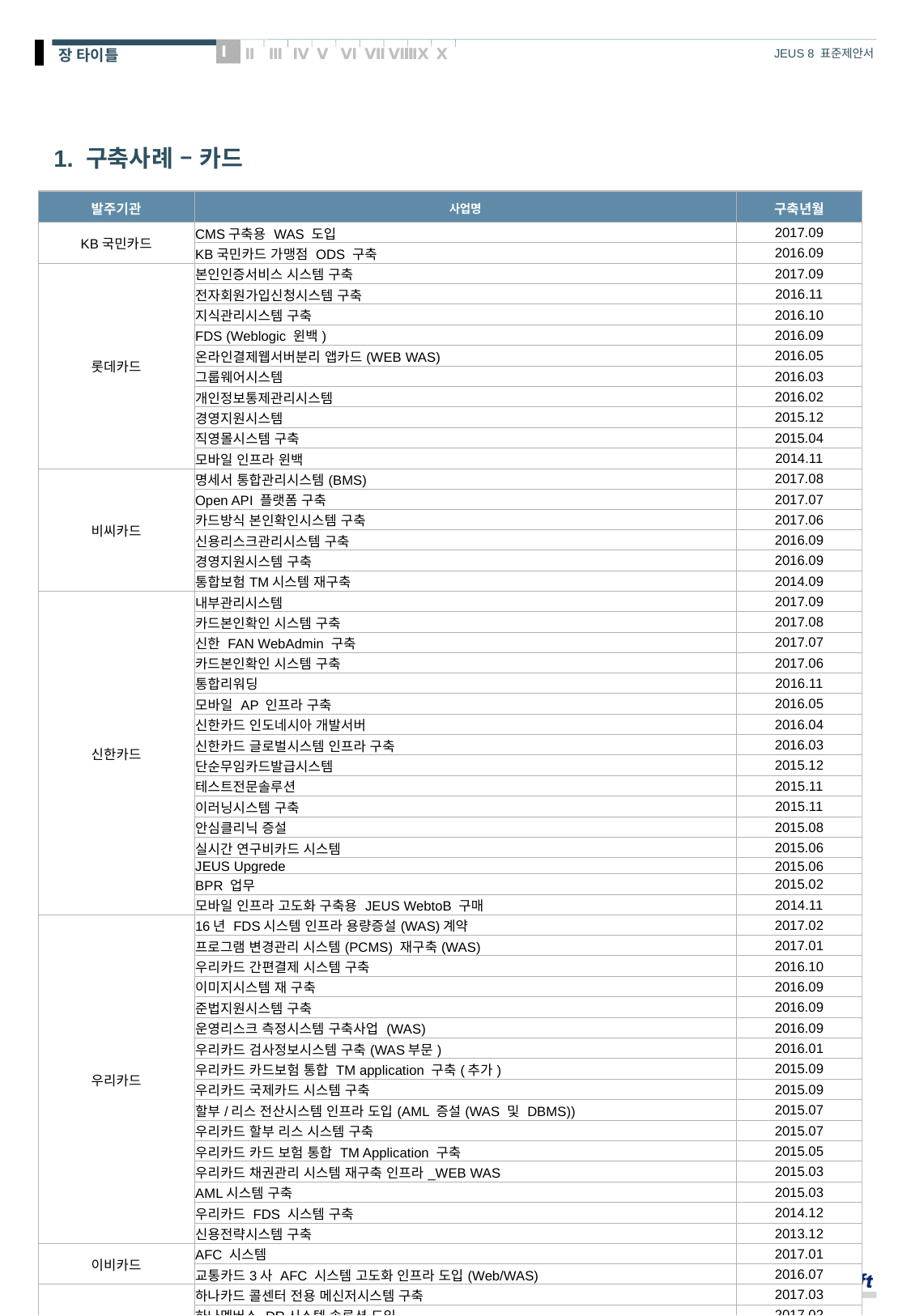

# 1. 구축사례 – 카드
| 발주기관 | 사업명 | 구축년월 |
| --- | --- | --- |
| KB국민카드 | CMS구축용 WAS 도입 | 2017.09 |
|  | KB국민카드 가맹점 ODS 구축 | 2016.09 |
| 롯데카드 | 본인인증서비스 시스템 구축 | 2017.09 |
|  | 전자회원가입신청시스템 구축 | 2016.11 |
|  | 지식관리시스템 구축 | 2016.10 |
|  | FDS (Weblogic 윈백) | 2016.09 |
|  | 온라인결제웹서버분리 앱카드(WEB WAS) | 2016.05 |
|  | 그룹웨어시스템 | 2016.03 |
|  | 개인정보통제관리시스템 | 2016.02 |
|  | 경영지원시스템 | 2015.12 |
|  | 직영몰시스템 구축 | 2015.04 |
|  | 모바일 인프라 윈백 | 2014.11 |
| 비씨카드 | 명세서 통합관리시스템(BMS) | 2017.08 |
|  | Open API 플랫폼 구축 | 2017.07 |
|  | 카드방식 본인확인시스템 구축 | 2017.06 |
|  | 신용리스크관리시스템 구축 | 2016.09 |
|  | 경영지원시스템 구축 | 2016.09 |
|  | 통합보험TM시스템 재구축 | 2014.09 |
| 신한카드 | 내부관리시스템 | 2017.09 |
|  | 카드본인확인 시스템 구축 | 2017.08 |
|  | 신한 FAN WebAdmin 구축 | 2017.07 |
|  | 카드본인확인 시스템 구축 | 2017.06 |
|  | 통합리워딩 | 2016.11 |
|  | 모바일 AP 인프라 구축 | 2016.05 |
|  | 신한카드 인도네시아 개발서버 | 2016.04 |
|  | 신한카드 글로벌시스템 인프라 구축 | 2016.03 |
|  | 단순무임카드발급시스템 | 2015.12 |
|  | 테스트전문솔루션 | 2015.11 |
|  | 이러닝시스템 구축 | 2015.11 |
|  | 안심클리닉 증설 | 2015.08 |
|  | 실시간 연구비카드 시스템 | 2015.06 |
|  | JEUS Upgrede | 2015.06 |
|  | BPR 업무 | 2015.02 |
|  | 모바일 인프라 고도화 구축용 JEUS WebtoB 구매 | 2014.11 |
| 우리카드 | 16년 FDS시스템 인프라 용량증설(WAS)계약 | 2017.02 |
|  | 프로그램 변경관리 시스템(PCMS) 재구축(WAS) | 2017.01 |
|  | 우리카드 간편결제 시스템 구축 | 2016.10 |
|  | 이미지시스템 재 구축 | 2016.09 |
|  | 준법지원시스템 구축 | 2016.09 |
|  | 운영리스크 측정시스템 구축사업 (WAS) | 2016.09 |
|  | 우리카드 검사정보시스템 구축(WAS부문) | 2016.01 |
|  | 우리카드 카드보험 통합 TM application 구축(추가) | 2015.09 |
|  | 우리카드 국제카드 시스템 구축 | 2015.09 |
|  | 할부/리스 전산시스템 인프라 도입(AML 증설(WAS 및 DBMS)) | 2015.07 |
|  | 우리카드 할부 리스 시스템 구축 | 2015.07 |
|  | 우리카드 카드 보험 통합 TM Application 구축 | 2015.05 |
|  | 우리카드 채권관리 시스템 재구축 인프라\_WEB WAS | 2015.03 |
|  | AML시스템 구축 | 2015.03 |
|  | 우리카드 FDS 시스템 구축 | 2014.12 |
|  | 신용전략시스템 구축 | 2013.12 |
| 이비카드 | AFC 시스템 | 2017.01 |
|  | 교통카드3사 AFC 시스템 고도화 인프라 도입(Web/WAS) | 2016.07 |
| 하나카드 | 하나카드 콜센터 전용 메신저시스템 구축 | 2017.03 |
|  | 하나멤버스 DR시스템 솔루션 도입 | 2017.02 |
|  | 하나카드 이벤트 마케팅 시스템 구축 | 2017.02 |
|  | Push-System 구축 | 2016.12 |
|  | 하나멤버스 메신저 App 시스템 구축 | 2016.11 |
|  | 보이는 ARS 3차 구축 | 2016.10 |
|  | 감사정보시스템 구축 | 2016.08 |
|  | 보안우편명세서 제작시스템 WAS 증설 | 2016.04 |
|  | 하나카드 우편번호 명세시스템 구축 | 2015.11 |
|  | 하나금융 멤버십 시스템 구축(티맥스) | 2015.03 |
|  | 개발 테스트 시스템 구축 | 2013.05 |
| 현대카드 | 블루월넛 시스템 구축 | 2017.08 |
|  | 현대카드 유류구매카드 구축 | 2016.10 |
|  | TIBERO 및 미들웨어 ELA 계약 | 2016.07 |
|  | 차세대 WEB/WAS 도입 | 2013.03 |